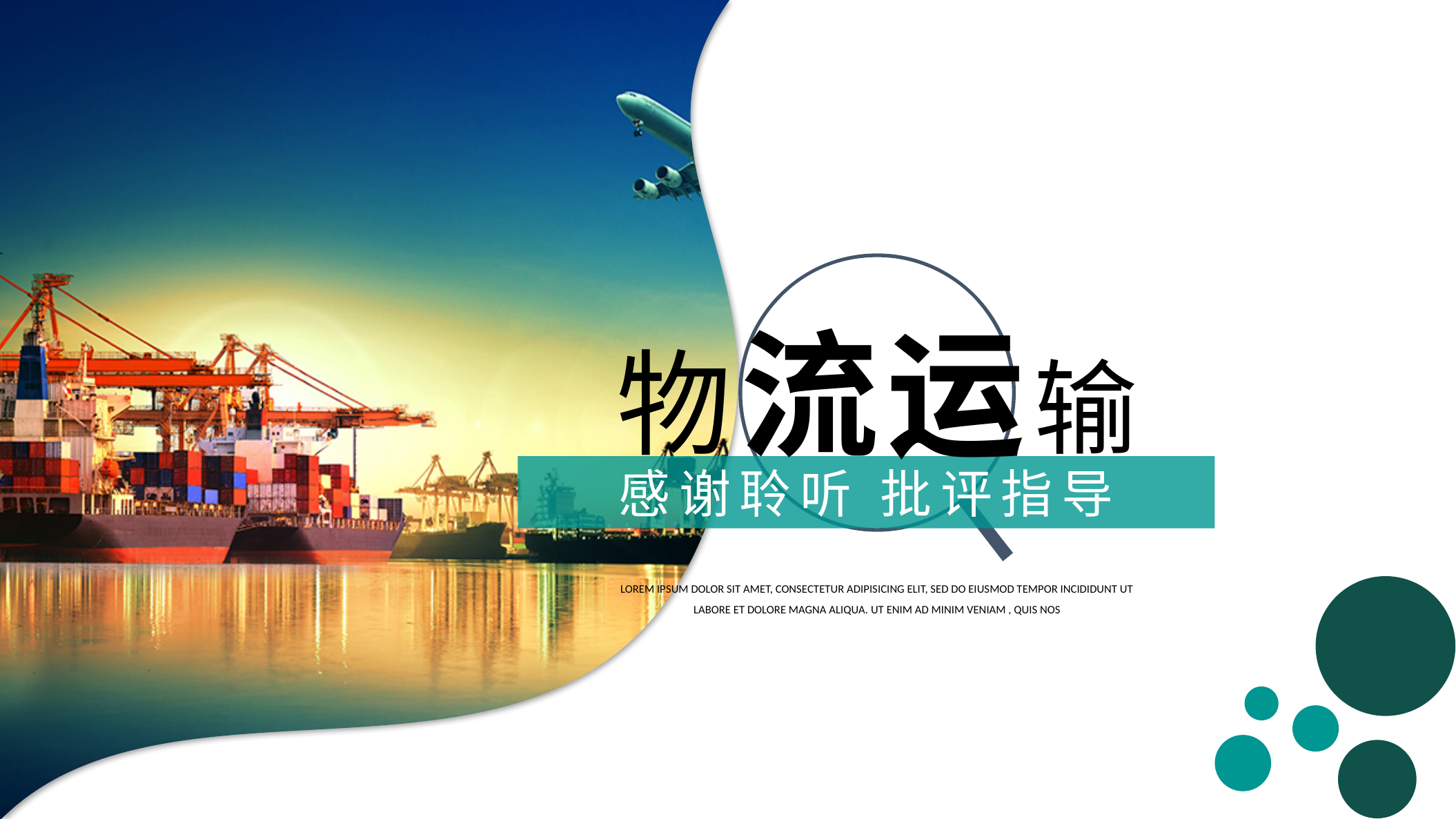

物流运输
感谢聆听 批评指导
LOREM IPSUM DOLOR SIT AMET, CONSECTETUR ADIPISICING ELIT, SED DO EIUSMOD TEMPOR INCIDIDUNT UT LABORE ET DOLORE MAGNA ALIQUA. UT ENIM AD MINIM VENIAM , QUIS NOS